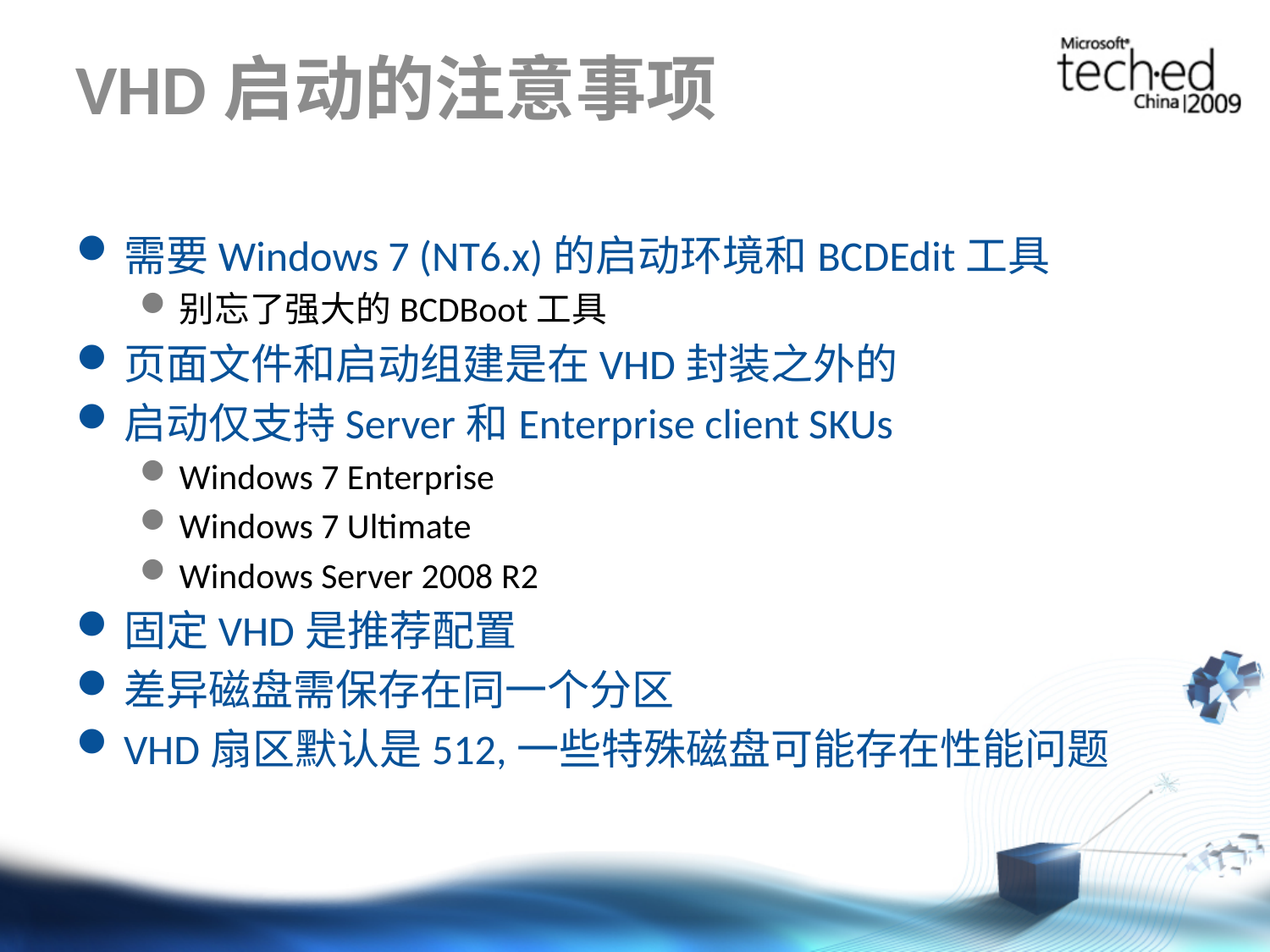

# VHD启动的注意事项
需要Windows 7 (NT6.x)的启动环境和BCDEdit工具
别忘了强大的BCDBoot工具
页面文件和启动组建是在VHD封装之外的
启动仅支持Server和Enterprise client SKUs
Windows 7 Enterprise
Windows 7 Ultimate
Windows Server 2008 R2
固定VHD是推荐配置
差异磁盘需保存在同一个分区
VHD扇区默认是512,一些特殊磁盘可能存在性能问题